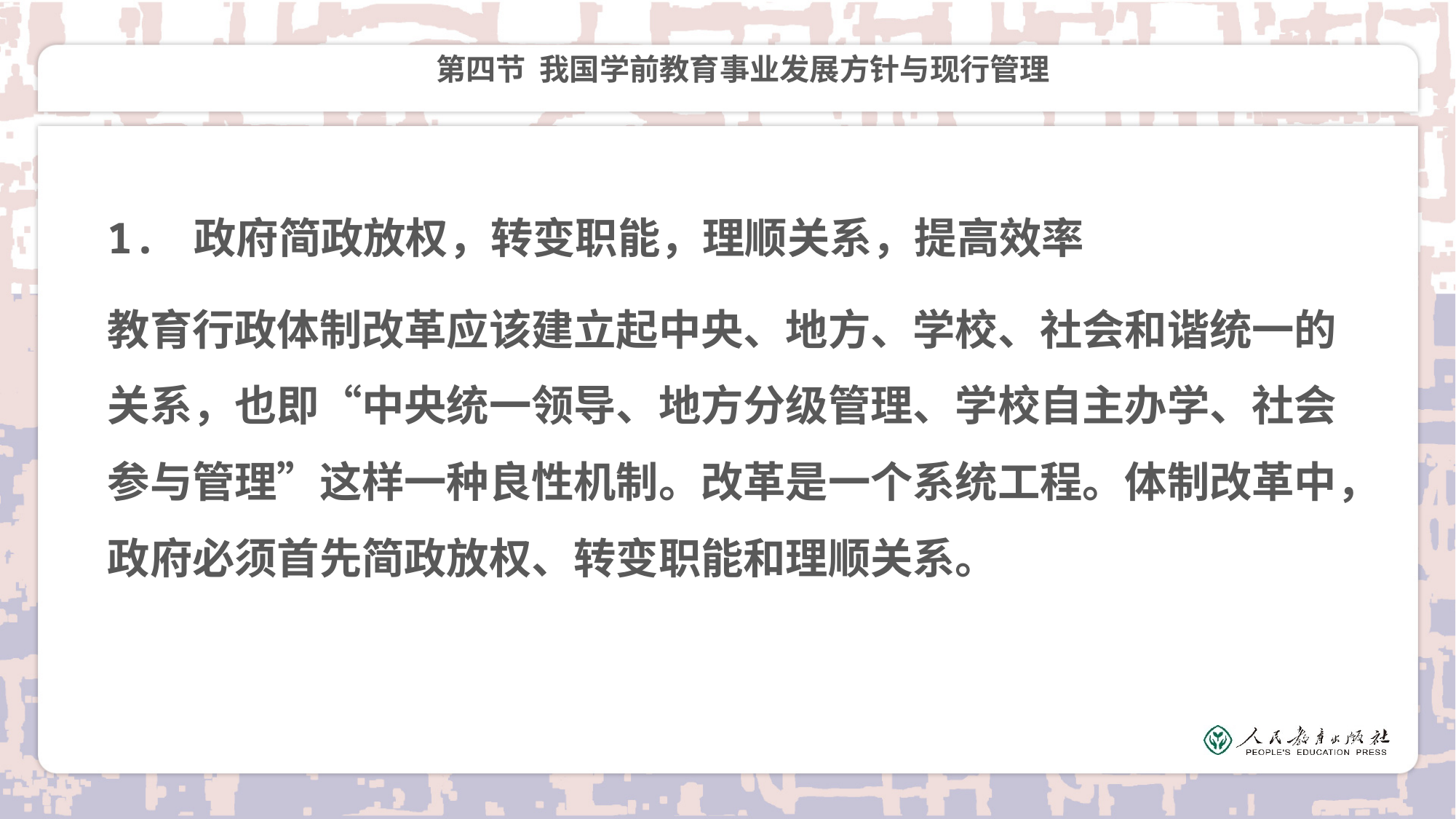

# 第四节  我国学前教育事业发展方针与现行管理
1. 政府简政放权，转变职能，理顺关系，提高效率
教育行政体制改革应该建立起中央、地方、学校、社会和谐统一的关系，也即“中央统一领导、地方分级管理、学校自主办学、社会参与管理”这样一种良性机制。改革是一个系统工程。体制改革中，政府必须首先简政放权、转变职能和理顺关系。